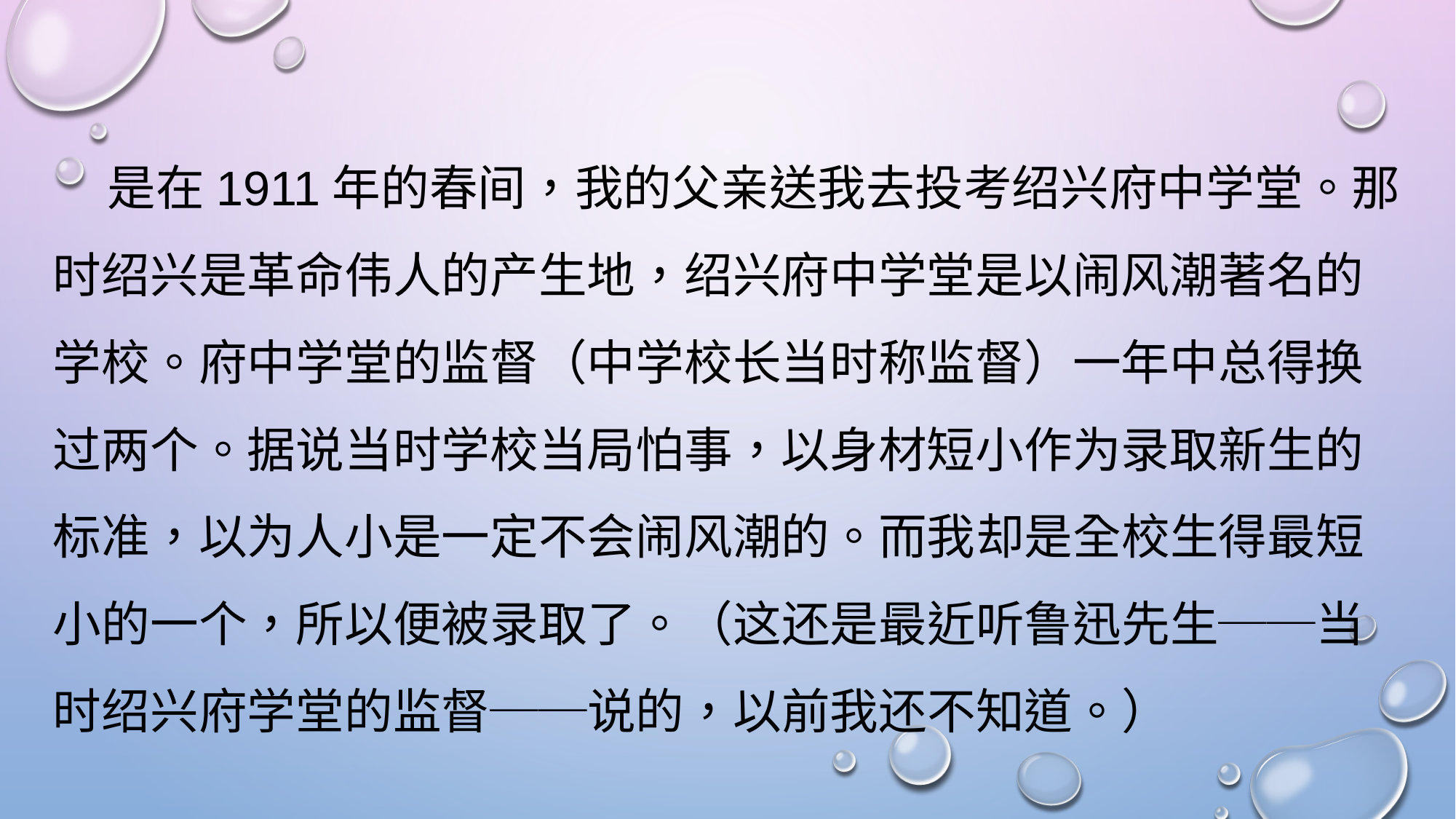

是在1911年的春间，我的父亲送我去投考绍兴府中学堂。那时绍兴是革命伟人的产生地，绍兴府中学堂是以闹风潮著名的学校。府中学堂的监督（中学校长当时称监督）一年中总得换过两个。据说当时学校当局怕事，以身材短小作为录取新生的标准，以为人小是一定不会闹风潮的。而我却是全校生得最短小的一个，所以便被录取了。（这还是最近听鲁迅先生──当时绍兴府学堂的监督──说的，以前我还不知道。）